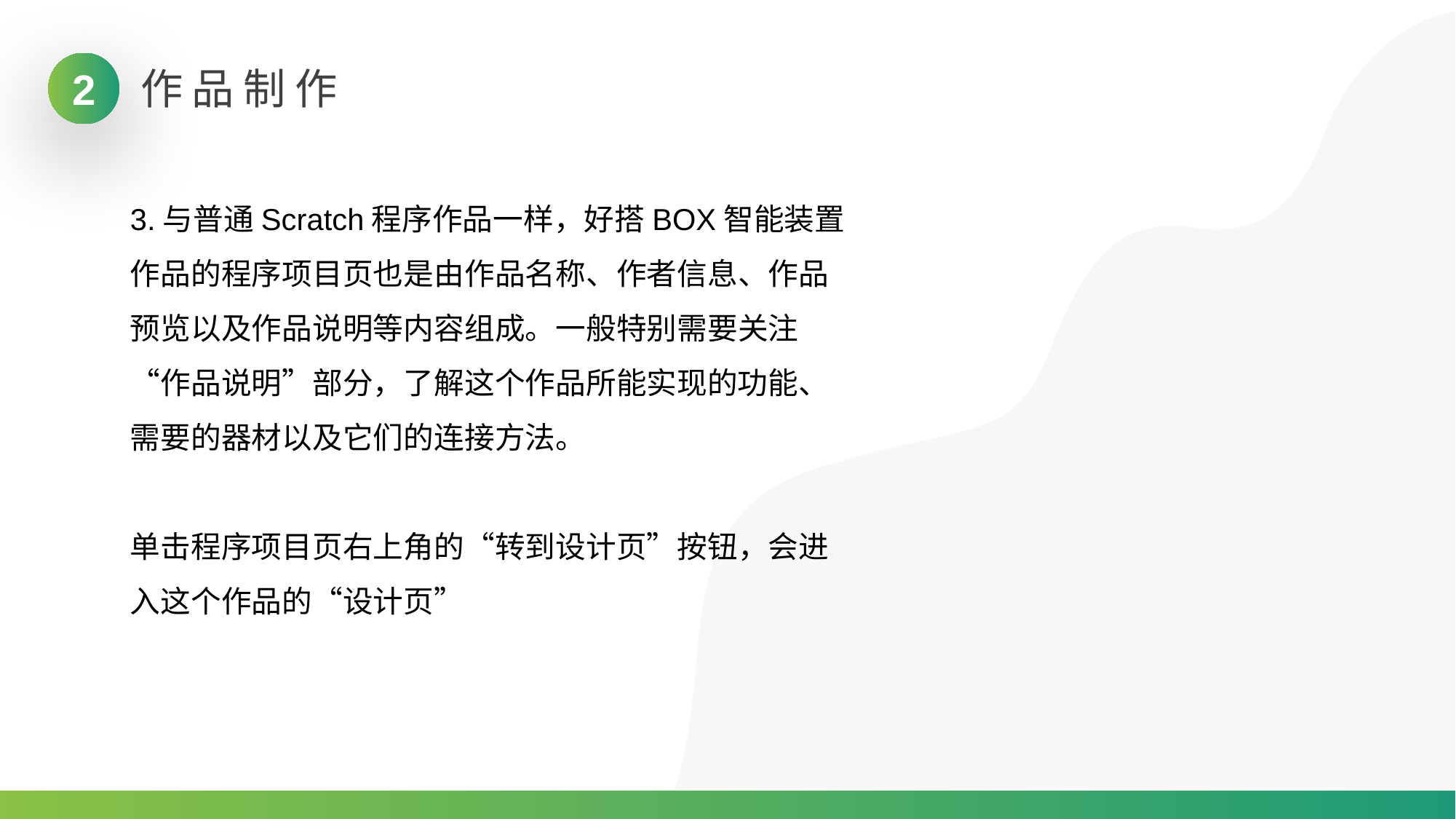

2
作品制作
3.与普通Scratch程序作品一样，好搭BOX智能装置作品的程序项目页也是由作品名称、作者信息、作品预览以及作品说明等内容组成。一般特别需要关注“作品说明”部分，了解这个作品所能实现的功能、需要的器材以及它们的连接方法。

单击程序项目页右上角的“转到设计页”按钮，会进入这个作品的“设计页”
02